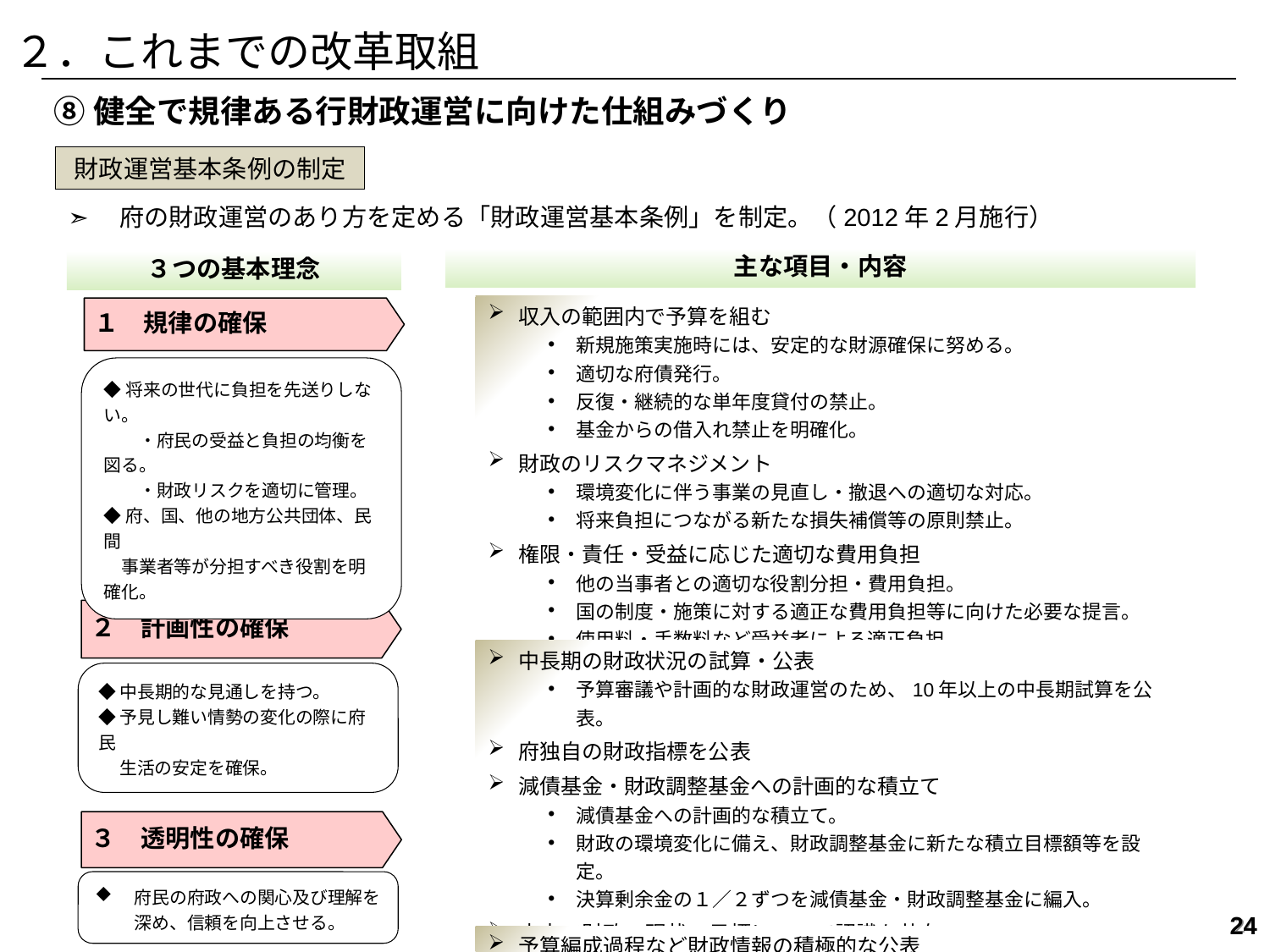

２．これまでの改革取組
⑧健全で規律ある行財政運営に向けた仕組みづくり
財政運営基本条例の制定
➣　府の財政運営のあり方を定める「財政運営基本条例」を制定。（2012年2月施行）
主な項目・内容
３つの基本理念
| 収入の範囲内で予算を組む 新規施策実施時には、安定的な財源確保に努める。 適切な府債発行。 反復・継続的な単年度貸付の禁止。 基金からの借入れ禁止を明確化。 財政のリスクマネジメント 環境変化に伴う事業の見直し・撤退への適切な対応。 将来負担につながる新たな損失補償等の原則禁止。 権限・責任・受益に応じた適切な費用負担　　　 他の当事者との適切な役割分担・費用負担。 国の制度・施策に対する適正な費用負担等に向けた必要な提言。 使用料・手数料など受益者による適正負担。　　　　　　　　　　　　　など |
| --- |
| 中長期の財政状況の試算・公表 予算審議や計画的な財政運営のため、10年以上の中長期試算を公表。 府独自の財政指標を公表 減債基金・財政調整基金への計画的な積立て 減債基金への計画的な積立て。 財政の環境変化に備え、財政調整基金に新たな積立目標額等を設定。 決算剰余金の１／２ずつを減債基金・財政調整基金に編入。 庁内で財政の現状・目標について認識を共有 |
| 予算編成過程など財政情報の積極的な公表 将来の財政リスクの把握と公表 新公会計に基づく財務諸表の公表 |
１　規律の確保
◆将来の世代に負担を先送りしない。
　　・府民の受益と負担の均衡を図る。
　　・財政リスクを適切に管理。
◆府、国、他の地方公共団体、民間
　事業者等が分担すべき役割を明確化。
２　計画性の確保
◆中長期的な見通しを持つ。
◆予見し難い情勢の変化の際に府民
　 生活の安定を確保。
３　透明性の確保
府民の府政への関心及び理解を深め、信頼を向上させる。
24
24